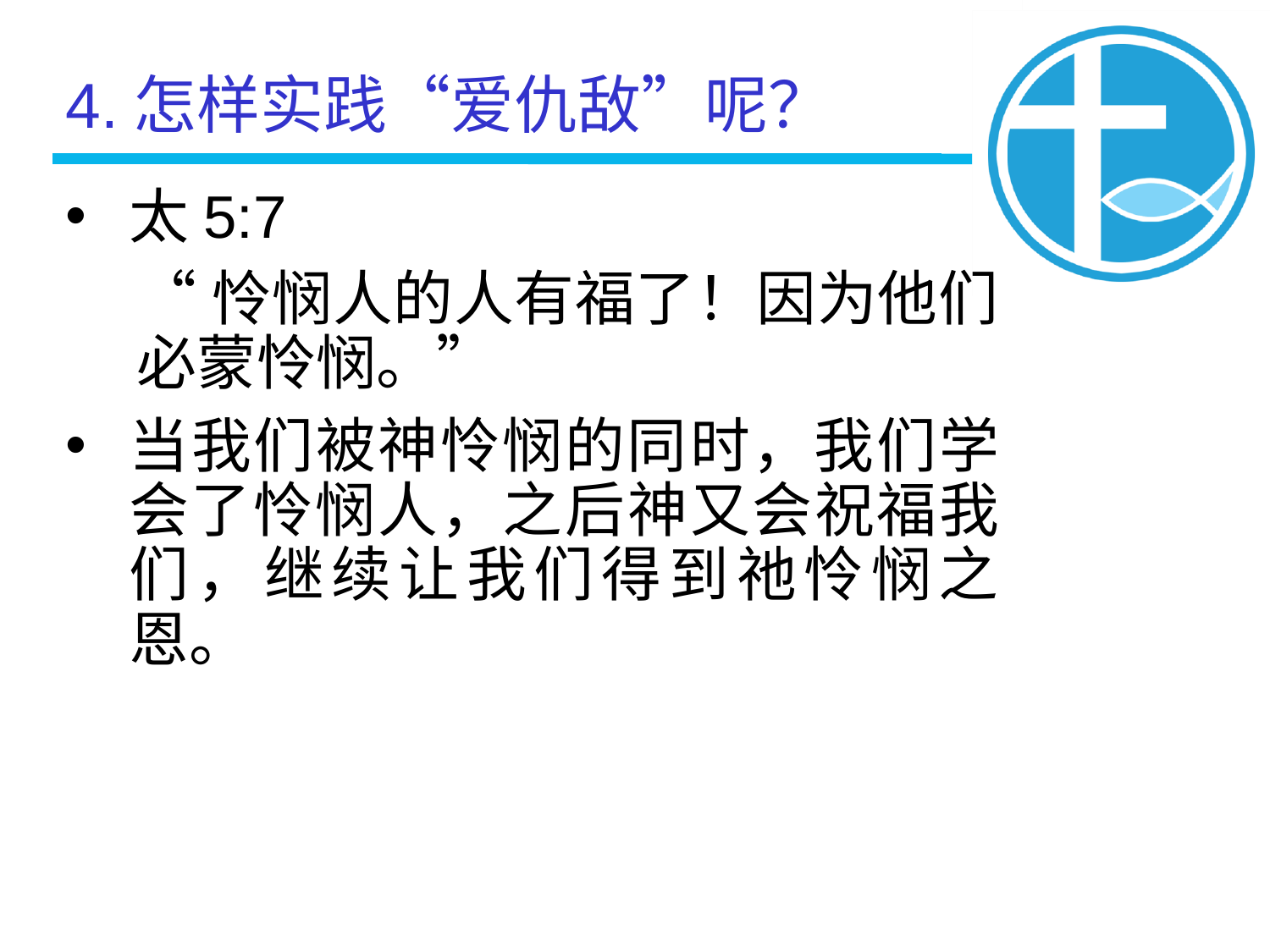

4.怎样实践“爱仇敌”呢？
太5:7
“怜悯人的人有福了！因为他们必蒙怜悯。”
当我们被神怜悯的同时，我们学会了怜悯人，之后神又会祝福我们，继续让我们得到祂怜悯之恩。